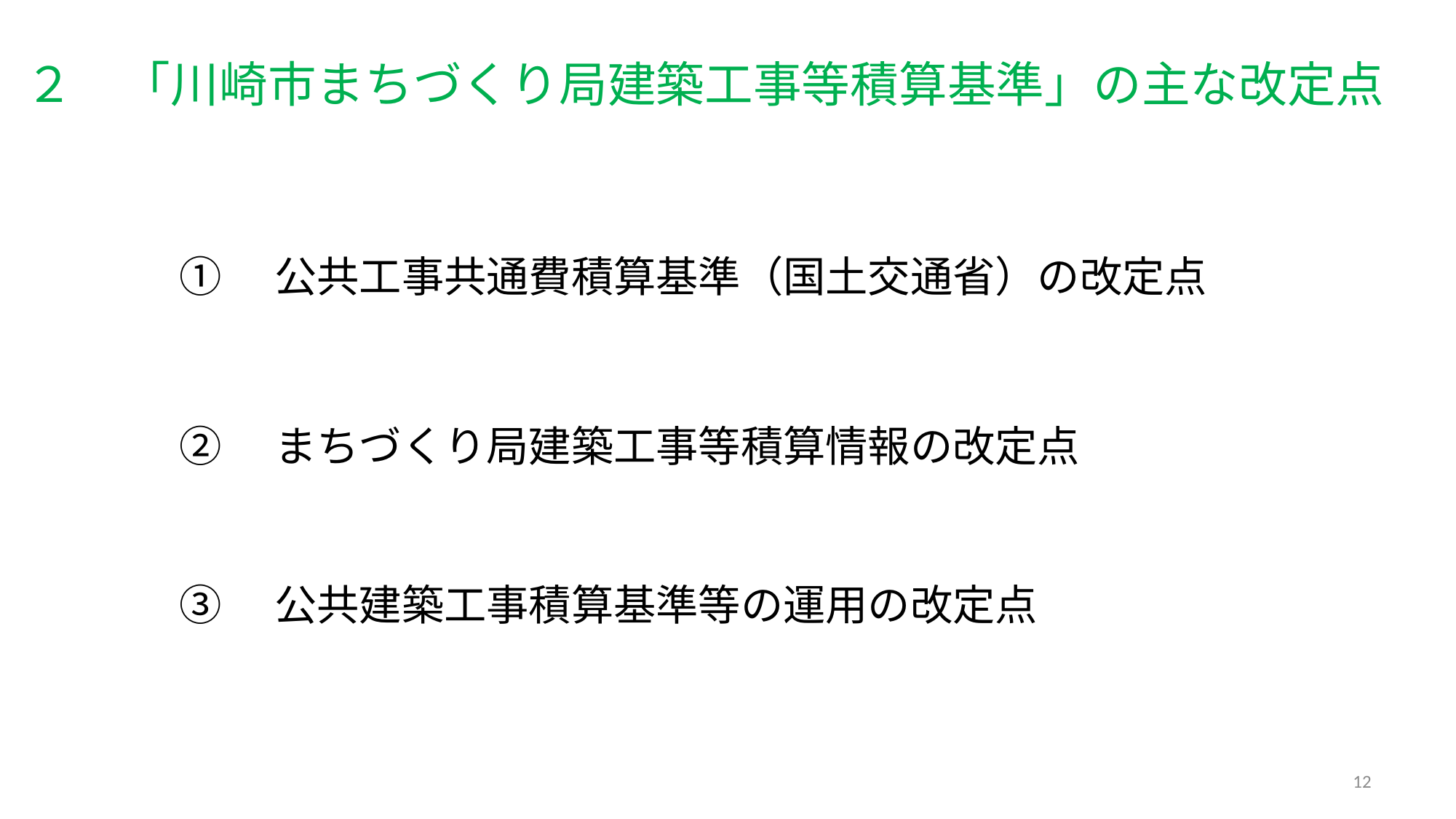

２　「川崎市まちづくり局建築工事等積算基準」の主な改定点
①　公共工事共通費積算基準（国土交通省）の改定点

②　まちづくり局建築工事等積算情報の改定点
③　公共建築工事積算基準等の運用の改定点
12